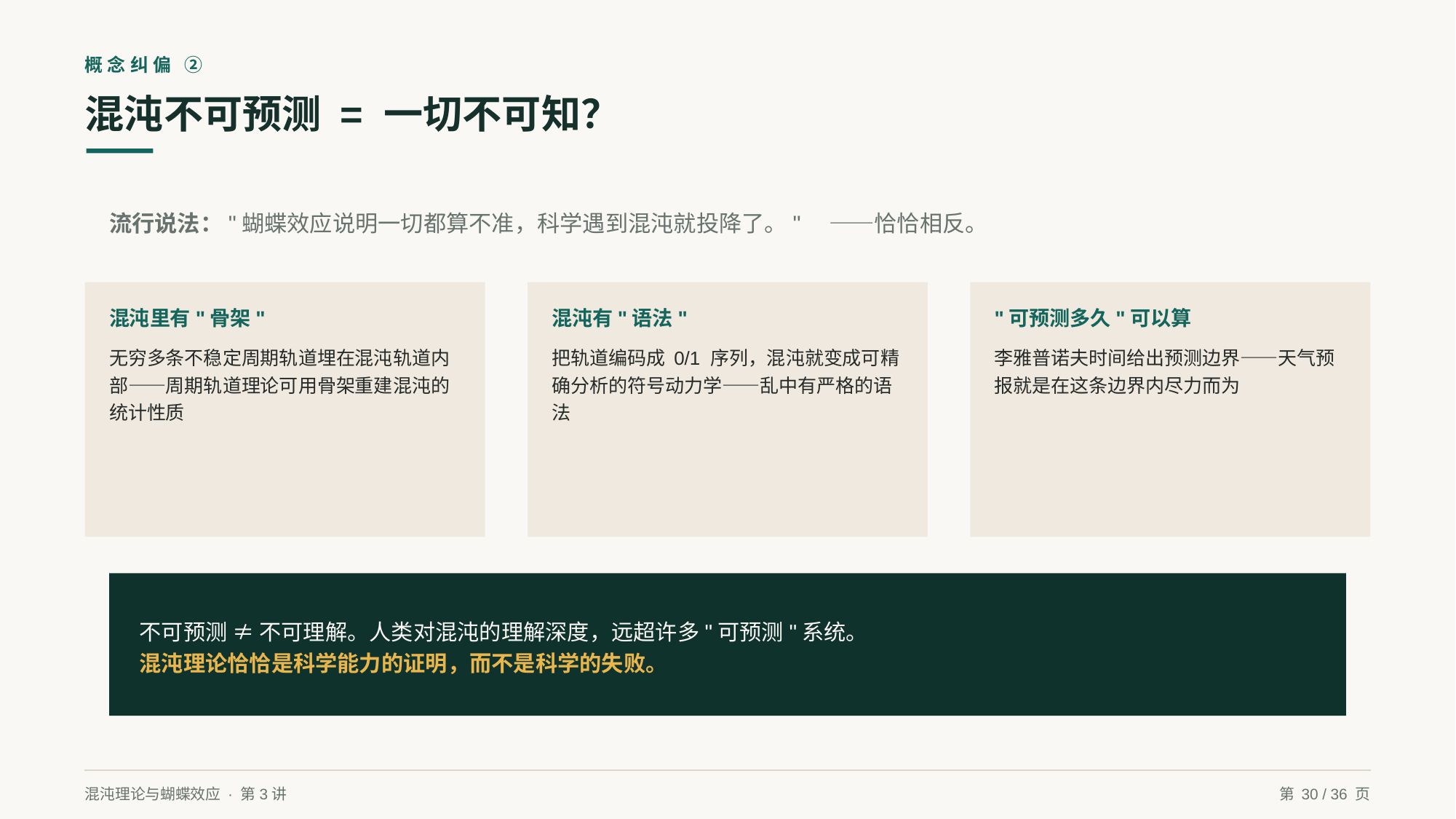

概念纠偏 ②
混沌不可预测 = 一切不可知？

流行说法："蝴蝶效应说明一切都算不准，科学遇到混沌就投降了。"　——恰恰相反。

混沌里有"骨架"
无穷多条不稳定周期轨道埋在混沌轨道内部——周期轨道理论可用骨架重建混沌的统计性质
混沌有"语法"
把轨道编码成 0/1 序列，混沌就变成可精确分析的符号动力学——乱中有严格的语法
"可预测多久"可以算
李雅普诺夫时间给出预测边界——天气预报就是在这条边界内尽力而为

不可预测 ≠ 不可理解。人类对混沌的理解深度，远超许多"可预测"系统。
混沌理论恰恰是科学能力的证明，而不是科学的失败。

混沌理论与蝴蝶效应 · 第3讲
第 30 / 36 页